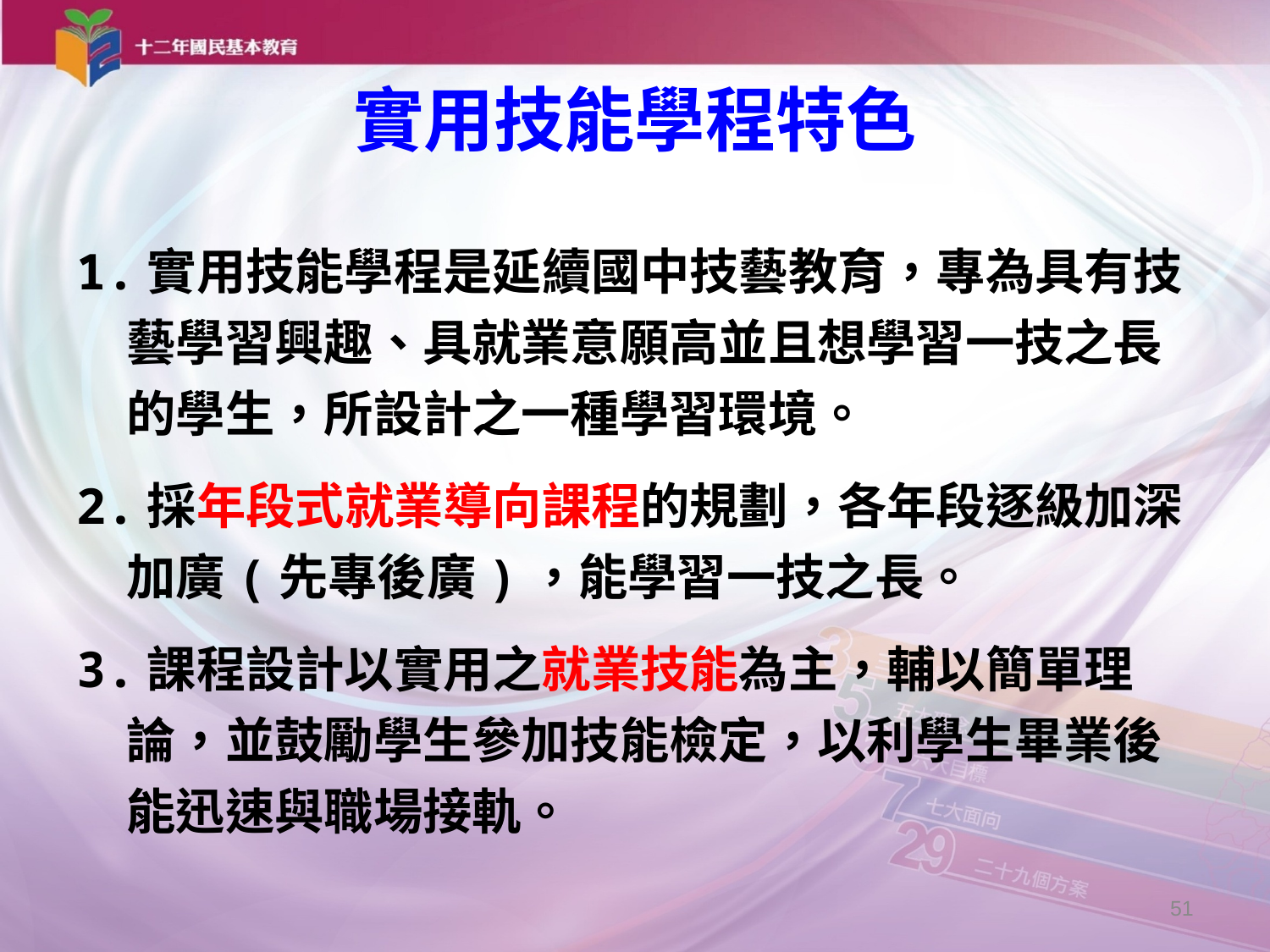

# 實用技能學程特色
1.實用技能學程是延續國中技藝教育，專為具有技藝學習興趣、具就業意願高並且想學習一技之長的學生，所設計之一種學習環境。
2.採年段式就業導向課程的規劃，各年段逐級加深加廣(先專後廣)，能學習一技之長。
3.課程設計以實用之就業技能為主，輔以簡單理論，並鼓勵學生參加技能檢定，以利學生畢業後能迅速與職場接軌。

51